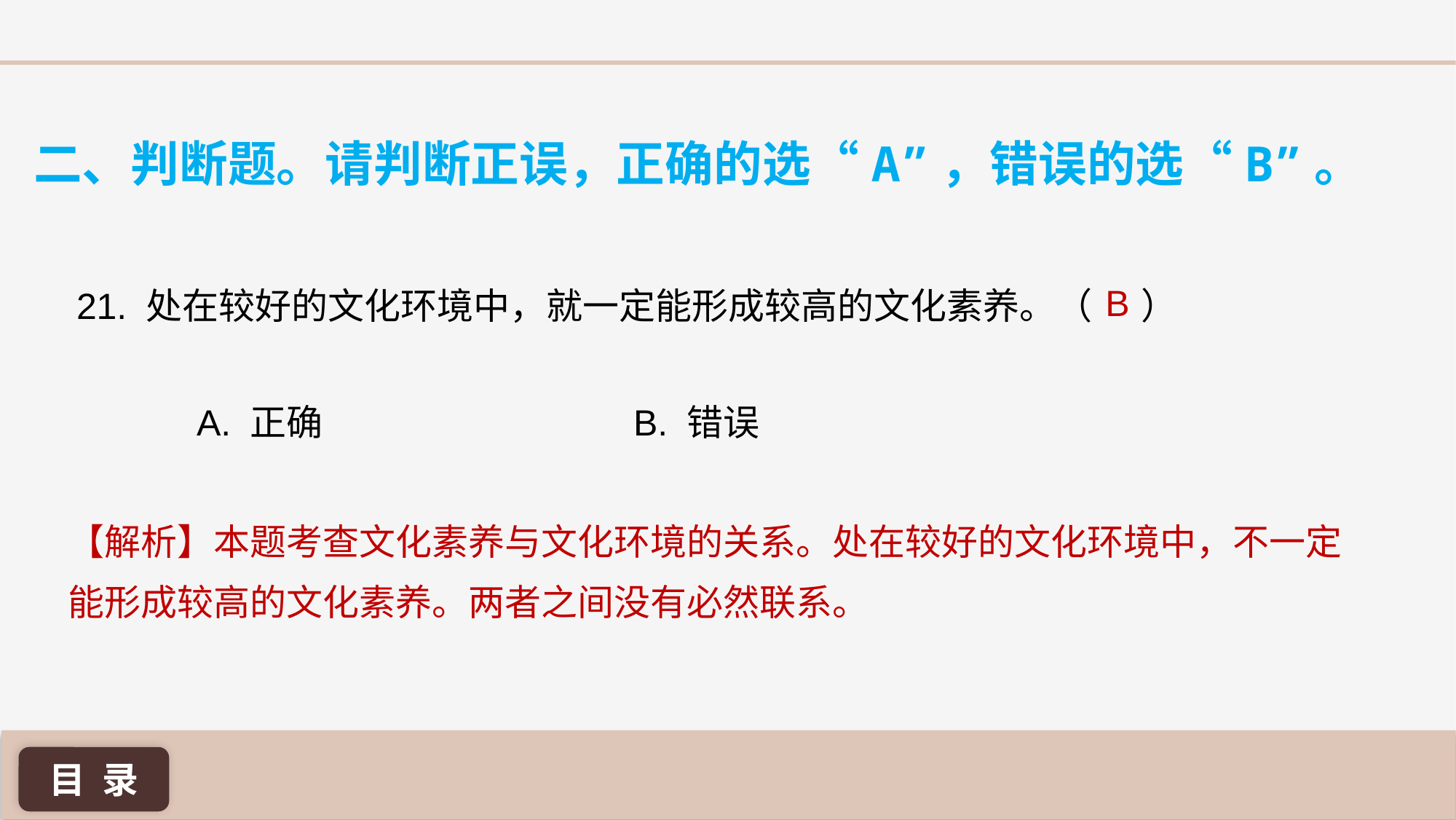

二、判断题。请判断正误，正确的选“A”，错误的选“B”。
B
21. 处在较好的文化环境中，就一定能形成较高的文化素养。（      ）
A. 正确 			B. 错误
【解析】本题考查文化素养与文化环境的关系。处在较好的文化环境中，不一定能形成较高的文化素养。两者之间没有必然联系。